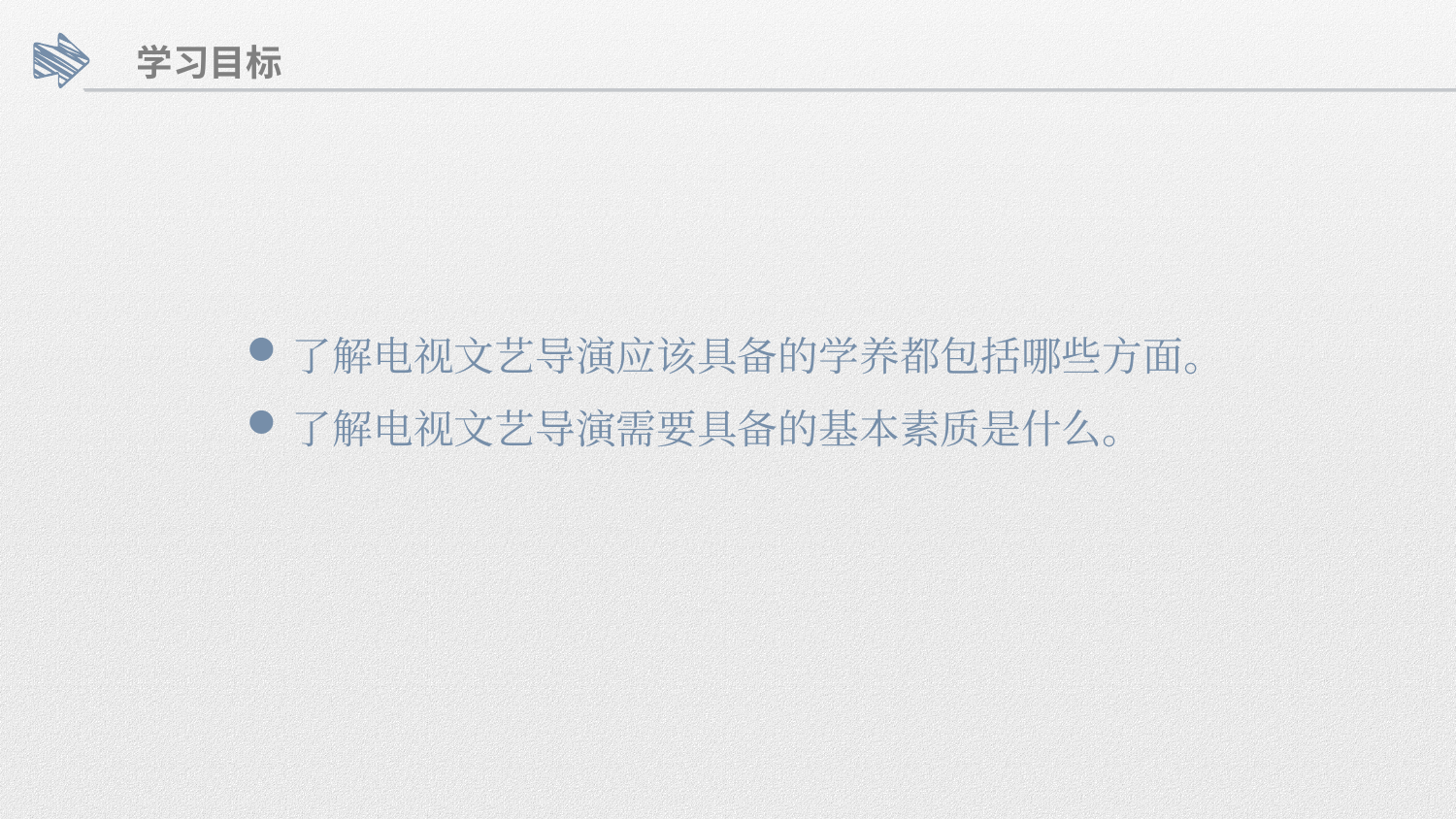

学习目标
了解电视文艺导演应该具备的学养都包括哪些方面。
了解电视文艺导演需要具备的基本素质是什么。